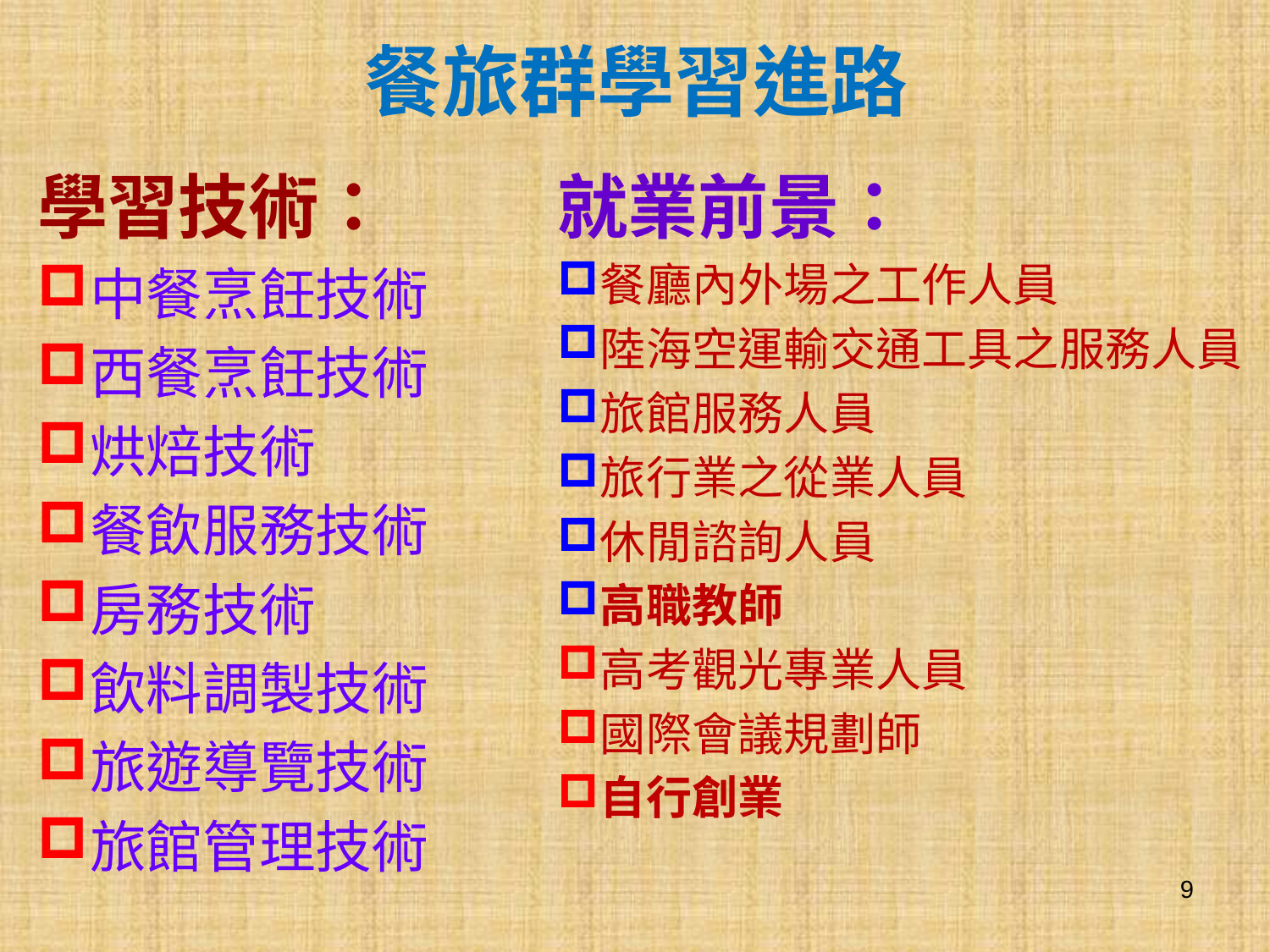

# 餐旅群學習進路
學習技術：
中餐烹飪技術
西餐烹飪技術
烘焙技術
餐飲服務技術
房務技術
飲料調製技術
旅遊導覽技術
旅館管理技術
就業前景：
餐廳內外場之工作人員
陸海空運輸交通工具之服務人員
旅館服務人員
旅行業之從業人員
休閒諮詢人員
高職教師
高考觀光專業人員
國際會議規劃師
自行創業
9